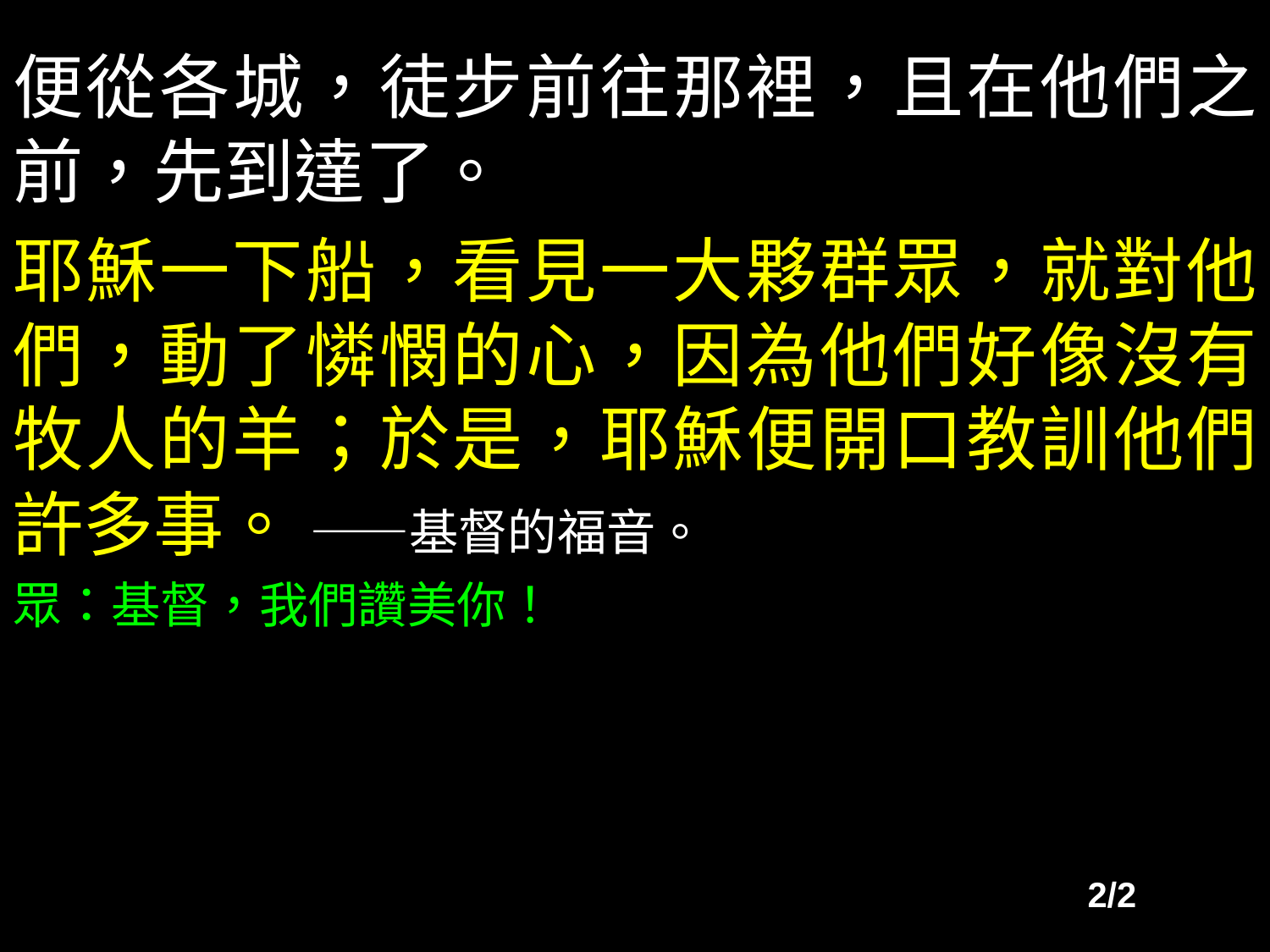

便從各城，徒步前往那裡，且在他們之前，先到達了。
耶穌一下船，看見一大夥群眾，就對他們，動了憐憫的心，因為他們好像沒有牧人的羊；於是，耶穌便開口教訓他們許多事。 ——基督的福音。
眾：基督，我們讚美你！

2/2